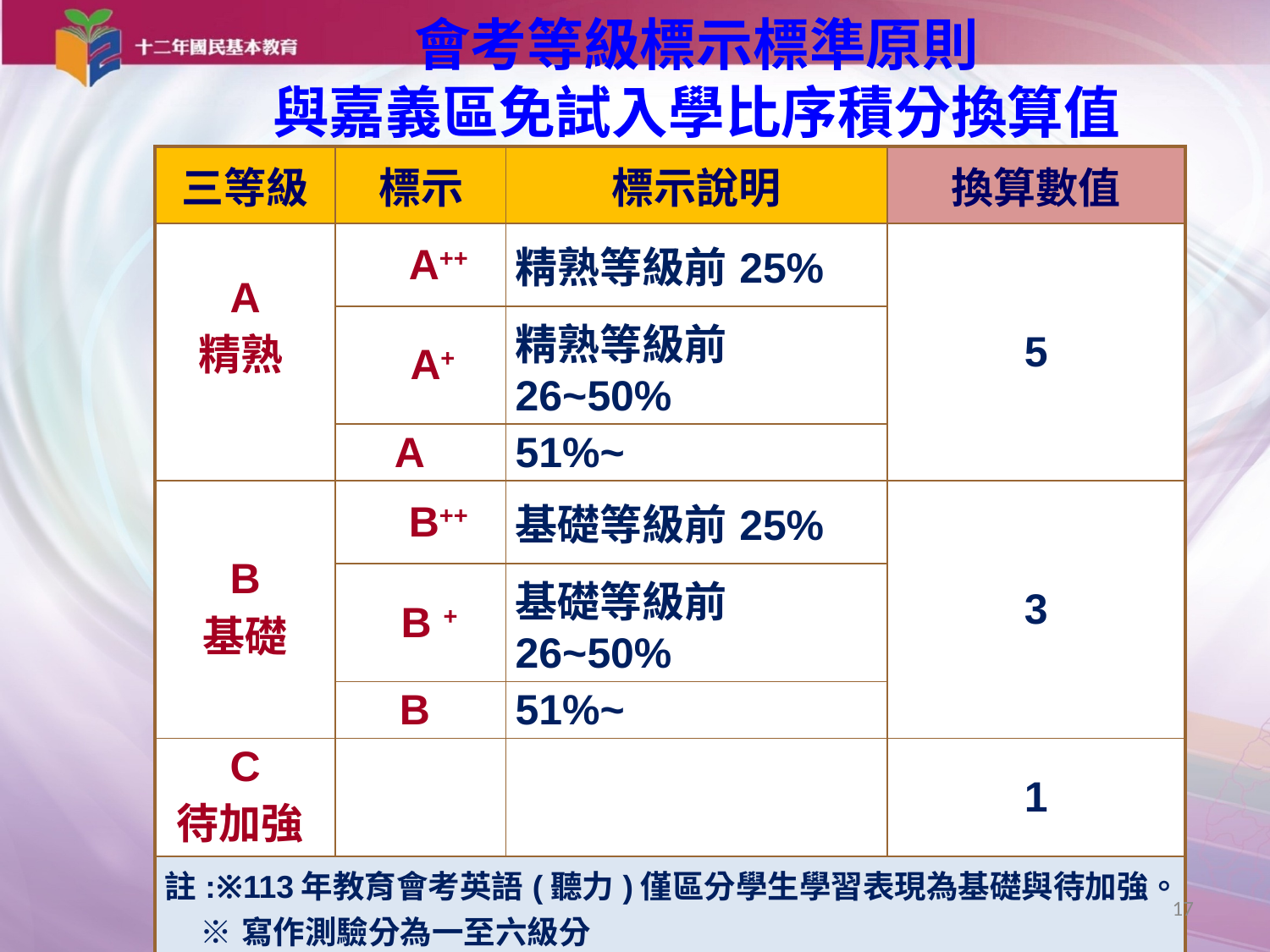

# 會考等級標示標準原則 與嘉義區免試入學比序積分換算值
| 三等級 | 標示 | 標示說明 | 換算數值 |
| --- | --- | --- | --- |
| A 精熟 | A++ | 精熟等級前25% | 5 |
|  | A+ | 精熟等級前26~50% |  |
|  | A | 51%~ |  |
| B 基礎 | B++ | 基礎等級前25% | 3 |
|  | B + | 基礎等級前26~50% |  |
|  | B | 51%~ |  |
| C 待加強 |  |  | 1 |
| 註:※113年教育會考英語(聽力)僅區分學生學習表現為基礎與待加強。 ※寫作測驗分為一至六級分 |  |  |  |
17